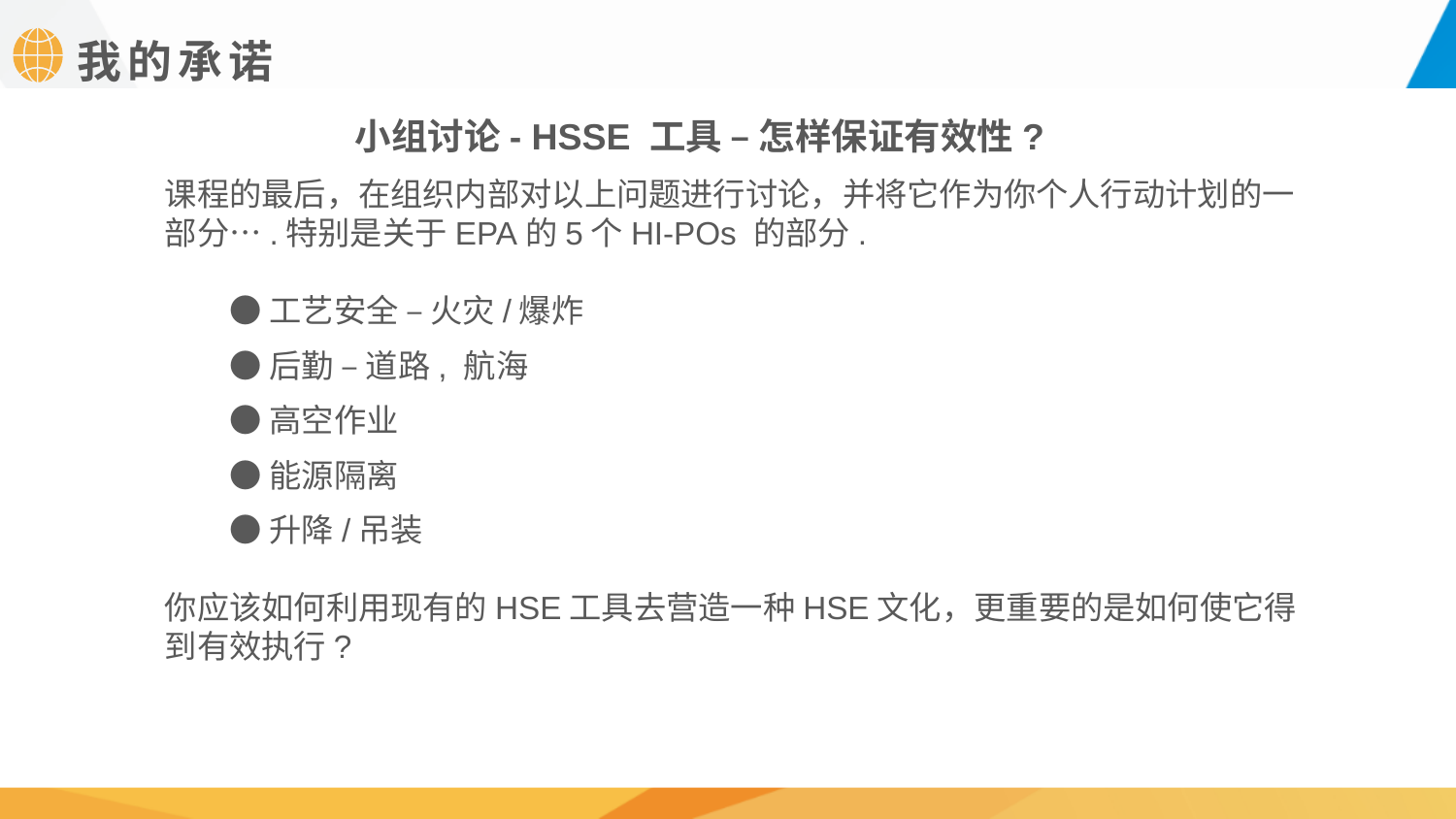

我的承诺

小组讨论- HSSE 工具 – 怎样保证有效性?
课程的最后，在组织内部对以上问题进行讨论，并将它作为你个人行动计划的一部分….特别是关于EPA的5个HI-POs 的部分.

●工艺安全 – 火灾/爆炸
●后勤 – 道路, 航海
●高空作业
●能源隔离
●升降/吊装

你应该如何利用现有的HSE工具去营造一种HSE文化，更重要的是如何使它得到有效执行?